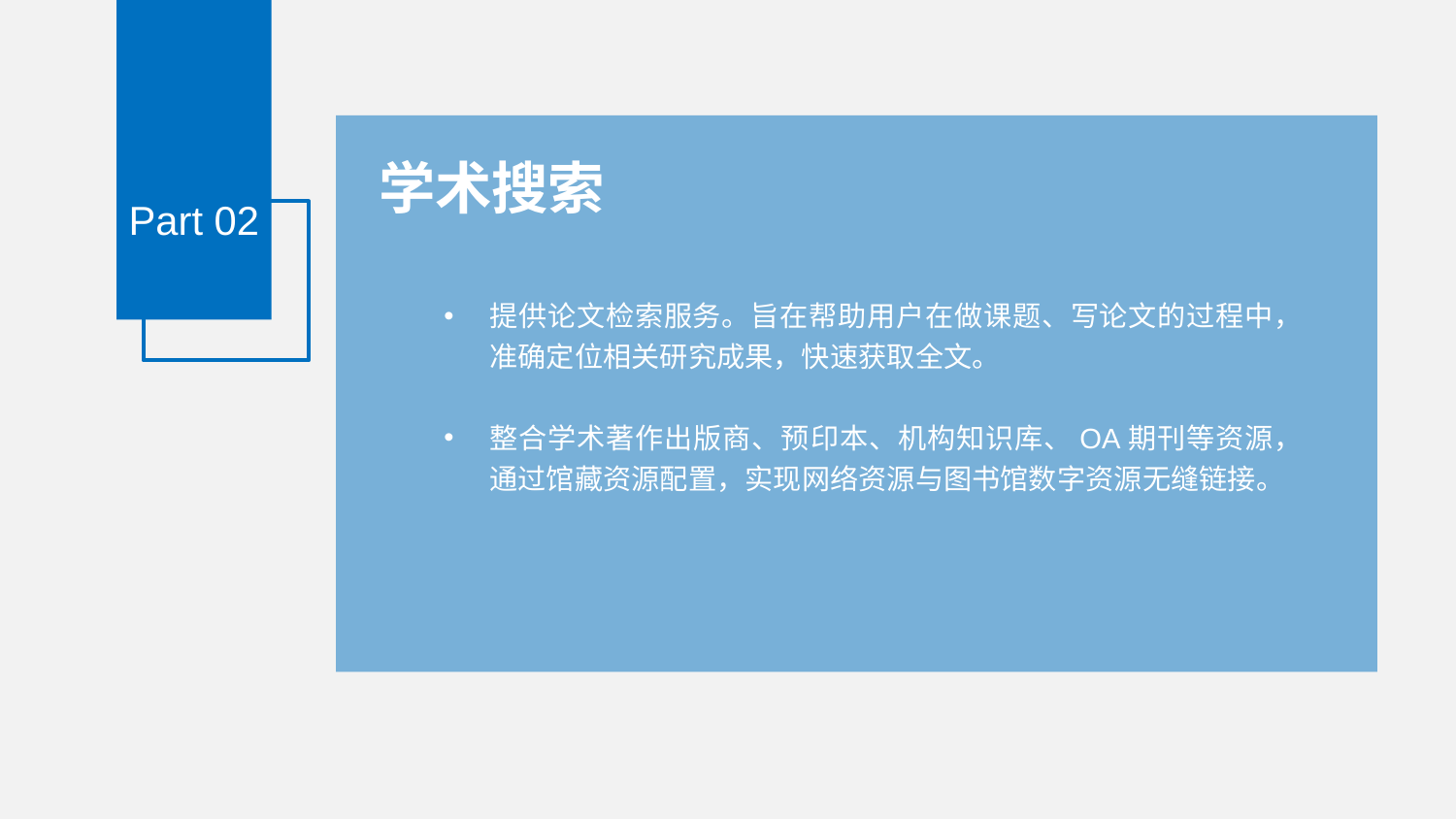

学术搜索
提供论文检索服务。旨在帮助用户在做课题、写论文的过程中，准确定位相关研究成果，快速获取全文。

整合学术著作出版商、预印本、机构知识库、OA期刊等资源，通过馆藏资源配置，实现网络资源与图书馆数字资源无缝链接。
Part 02